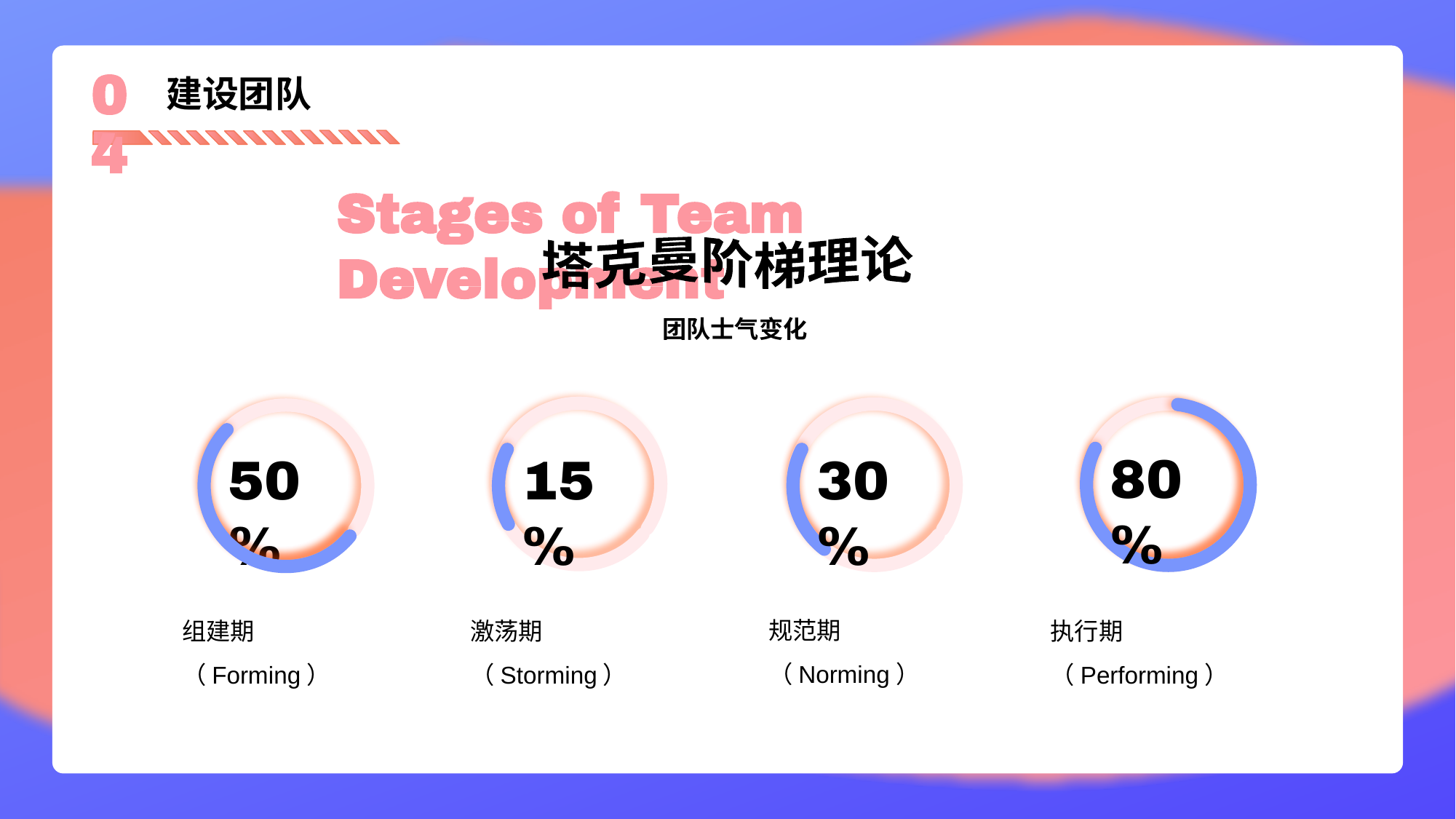

04
# 建设团队
Stages of Team Development
塔克曼阶梯理论
团队士气变化

80%

50%

15%

30%
规范期（Norming）
组建期（Forming）
激荡期（Storming）
执行期（Performing）